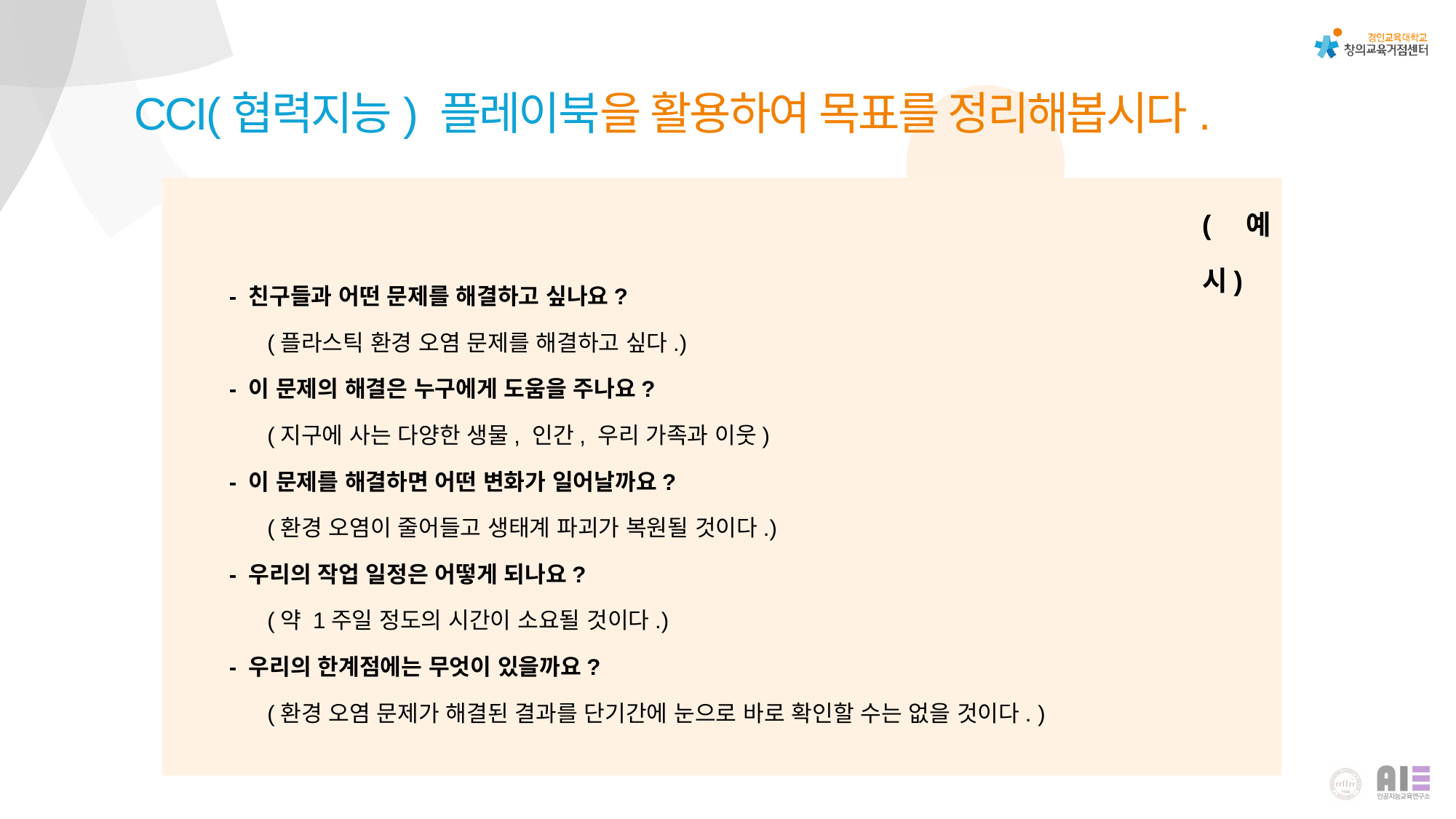

CCI(협력지능) 플레이북을 활용하여 목표를 정리해봅시다.

(예시)
- 친구들과 어떤 문제를 해결하고 싶나요?
      (플라스틱 환경 오염 문제를 해결하고 싶다.)
- 이 문제의 해결은 누구에게 도움을 주나요?
      (지구에 사는 다양한 생물, 인간, 우리 가족과 이웃)
- 이 문제를 해결하면 어떤 변화가 일어날까요?
      (환경 오염이 줄어들고 생태계 파괴가 복원될 것이다.)
- 우리의 작업 일정은 어떻게 되나요?
      (약 1주일 정도의 시간이 소요될 것이다.)
- 우리의 한계점에는 무엇이 있을까요?
      (환경 오염 문제가 해결된 결과를 단기간에 눈으로 바로 확인할 수는 없을 것이다. )